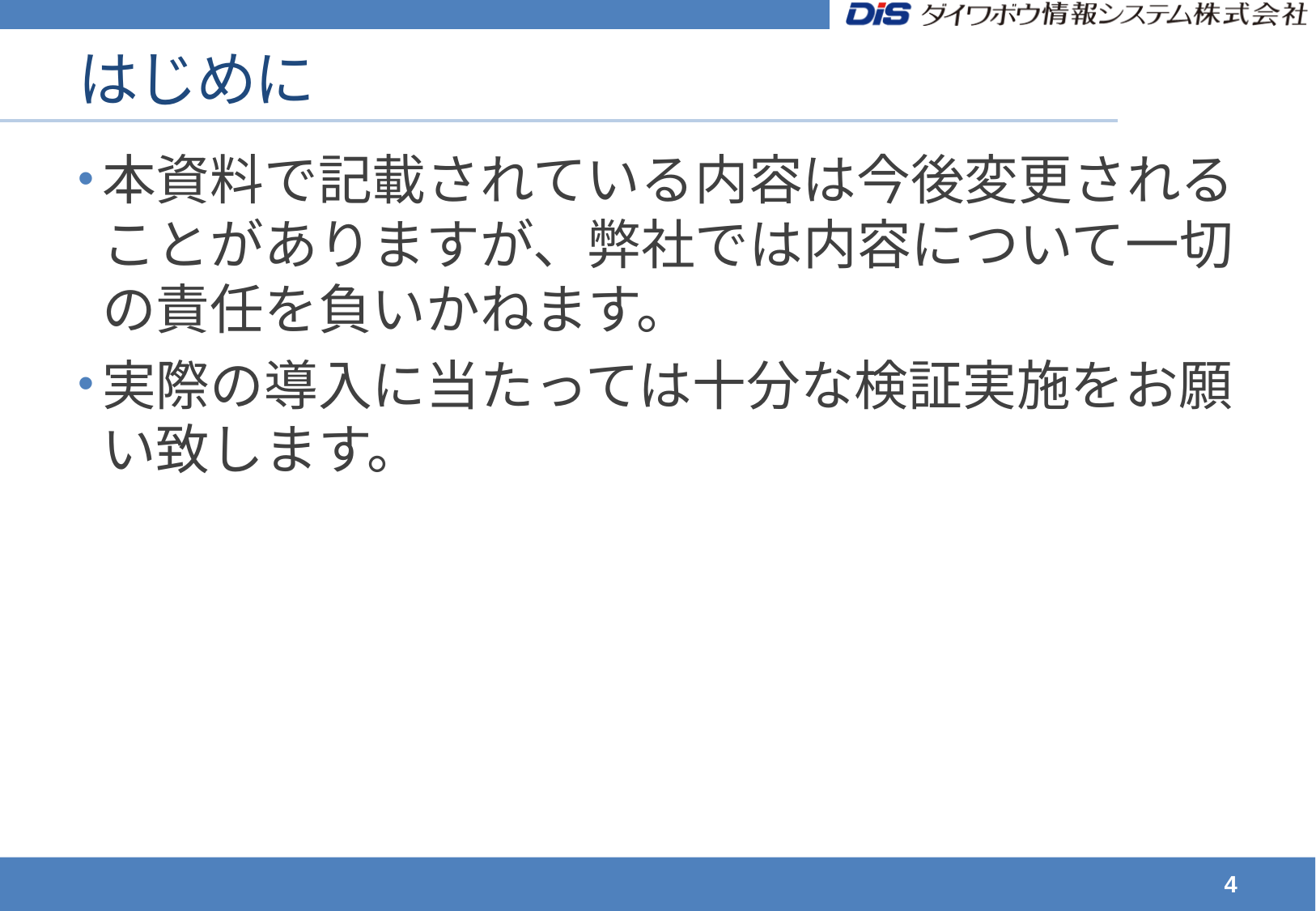

# はじめに
本資料で記載されている内容は今後変更されることがありますが、弊社では内容について一切の責任を負いかねます。
実際の導入に当たっては十分な検証実施をお願い致します。
4